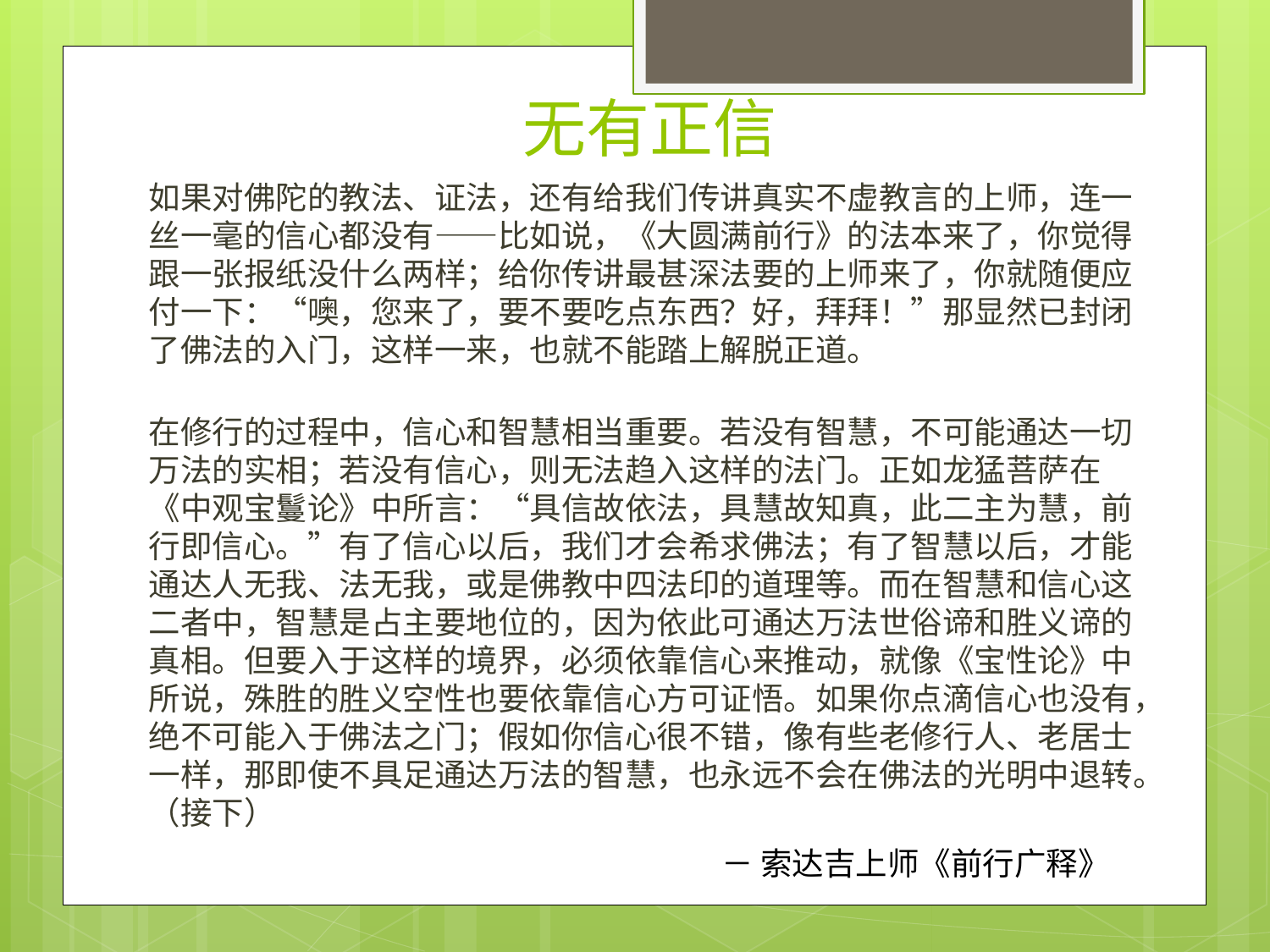

# 无有正信
如果对佛陀的教法、证法，还有给我们传讲真实不虚教言的上师，连一丝一毫的信心都没有——比如说，《大圆满前行》的法本来了，你觉得跟一张报纸没什么两样；给你传讲最甚深法要的上师来了，你就随便应付一下：“噢，您来了，要不要吃点东西？好，拜拜！”那显然已封闭了佛法的入门，这样一来，也就不能踏上解脱正道。
在修行的过程中，信心和智慧相当重要。若没有智慧，不可能通达一切万法的实相；若没有信心，则无法趋入这样的法门。正如龙猛菩萨在《中观宝鬘论》中所言：“具信故依法，具慧故知真，此二主为慧，前行即信心。”有了信心以后，我们才会希求佛法；有了智慧以后，才能通达人无我、法无我，或是佛教中四法印的道理等。而在智慧和信心这二者中，智慧是占主要地位的，因为依此可通达万法世俗谛和胜义谛的真相。但要入于这样的境界，必须依靠信心来推动，就像《宝性论》中所说，殊胜的胜义空性也要依靠信心方可证悟。如果你点滴信心也没有，绝不可能入于佛法之门；假如你信心很不错，像有些老修行人、老居士一样，那即使不具足通达万法的智慧，也永远不会在佛法的光明中退转。（接下）

－ 索达吉上师《前行广释》